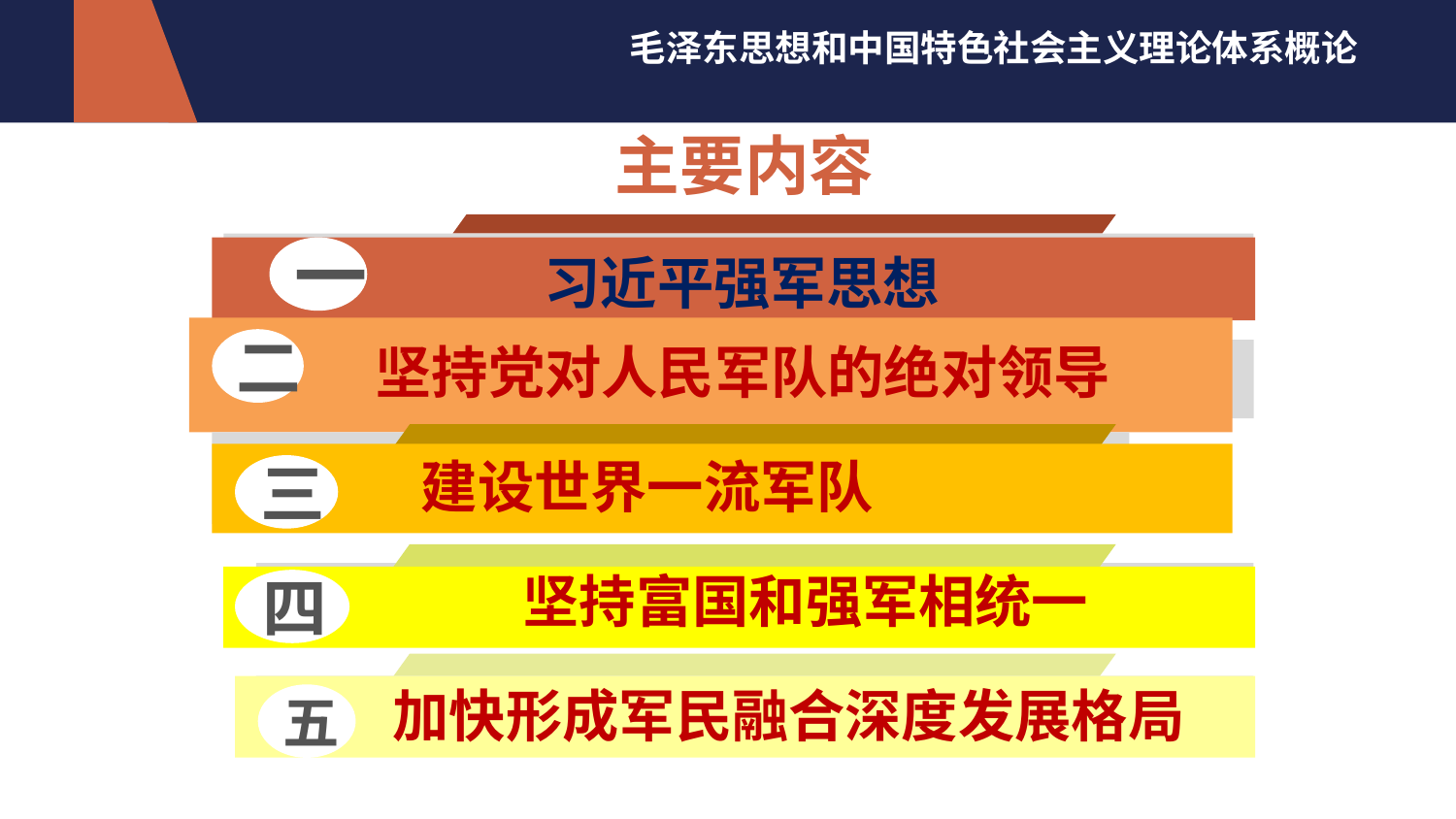

#
主要内容

         习近平强军思想
一

二
坚持党对人民军队的绝对领导

建设世界一流军队
三

                      坚持富国和强军相统一

四

           加快形成军民融合深度发展格局

五